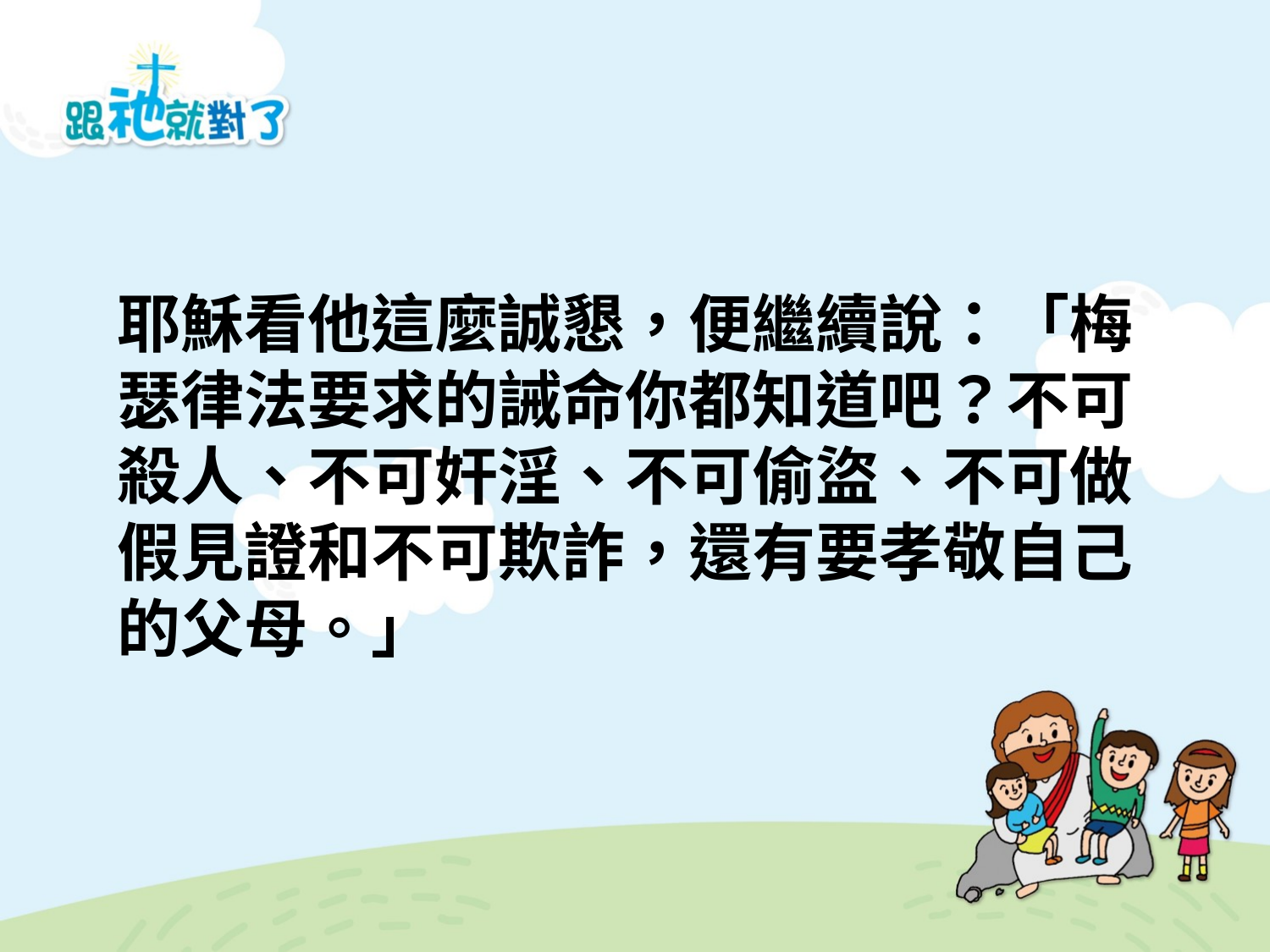

耶穌看他這麼誠懇，便繼續說：「梅瑟律法要求的誡命你都知道吧？不可殺人、不可奸淫、不可偷盜、不可做假見證和不可欺詐，還有要孝敬自己的父母。」